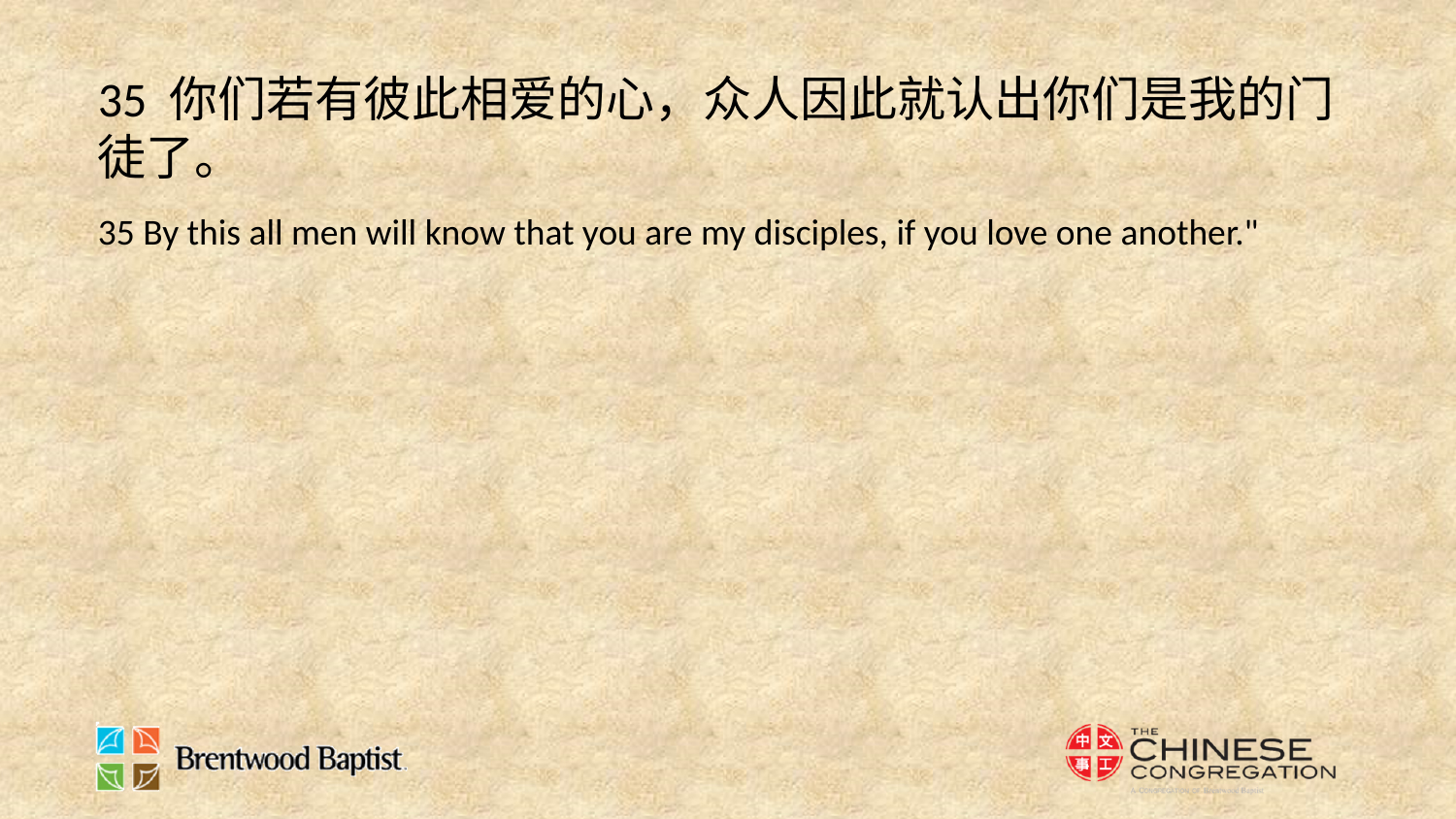

35 你们若有彼此相爱的心，众人因此就认出你们是我的门徒了。

35 By this all men will know that you are my disciples, if you love one another."